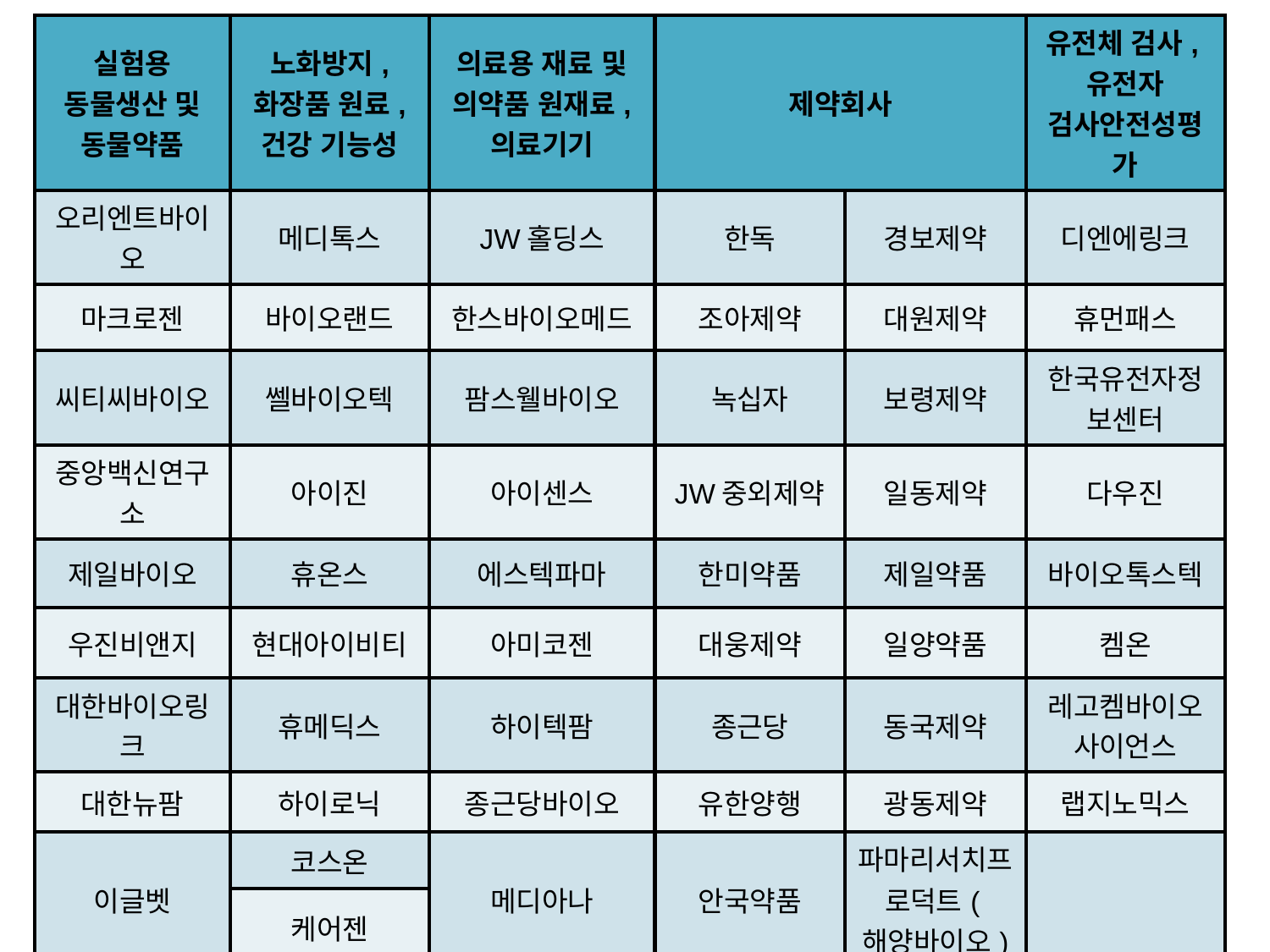

| 실험용 동물생산 및 동물약품 | 노화방지, 화장품 원료, 건강 기능성 | 의료용 재료 및 의약품 원재료, 의료기기 | 제약회사 |  | 유전체 검사,유전자 검사안전성평가 |
| --- | --- | --- | --- | --- | --- |
| 오리엔트바이오 | 메디톡스 | JW홀딩스 | 한독 | 경보제약 | 디엔에링크 |
| 마크로젠 | 바이오랜드 | 한스바이오메드 | 조아제약 | 대원제약 | 휴먼패스 |
| 씨티씨바이오 | 쎌바이오텍 | 팜스웰바이오 | 녹십자 | 보령제약 | 한국유전자정보센터 |
| 중앙백신연구소 | 아이진 | 아이센스 | JW중외제약 | 일동제약 | 다우진 |
| 제일바이오 | 휴온스 | 에스텍파마 | 한미약품 | 제일약품 | 바이오톡스텍 |
| 우진비앤지 | 현대아이비티 | 아미코젠 | 대웅제약 | 일양약품 | 켐온 |
| 대한바이오링크 | 휴메딕스 | 하이텍팜 | 종근당 | 동국제약 | 레고켐바이오사이언스 |
| 대한뉴팜 | 하이로닉 | 종근당바이오 | 유한양행 | 광동제약 | 랩지노믹스 |
| 이글벳 | 코스온 | 메디아나 | 안국약품 | 파마리서치프로덕트(해양바이오) |  |
|  | 케어젠 |  |  |  |  |
|  | 네오팜 | 녹십자홀딩스 | 셀트리온제약 | 대화제약 |  |